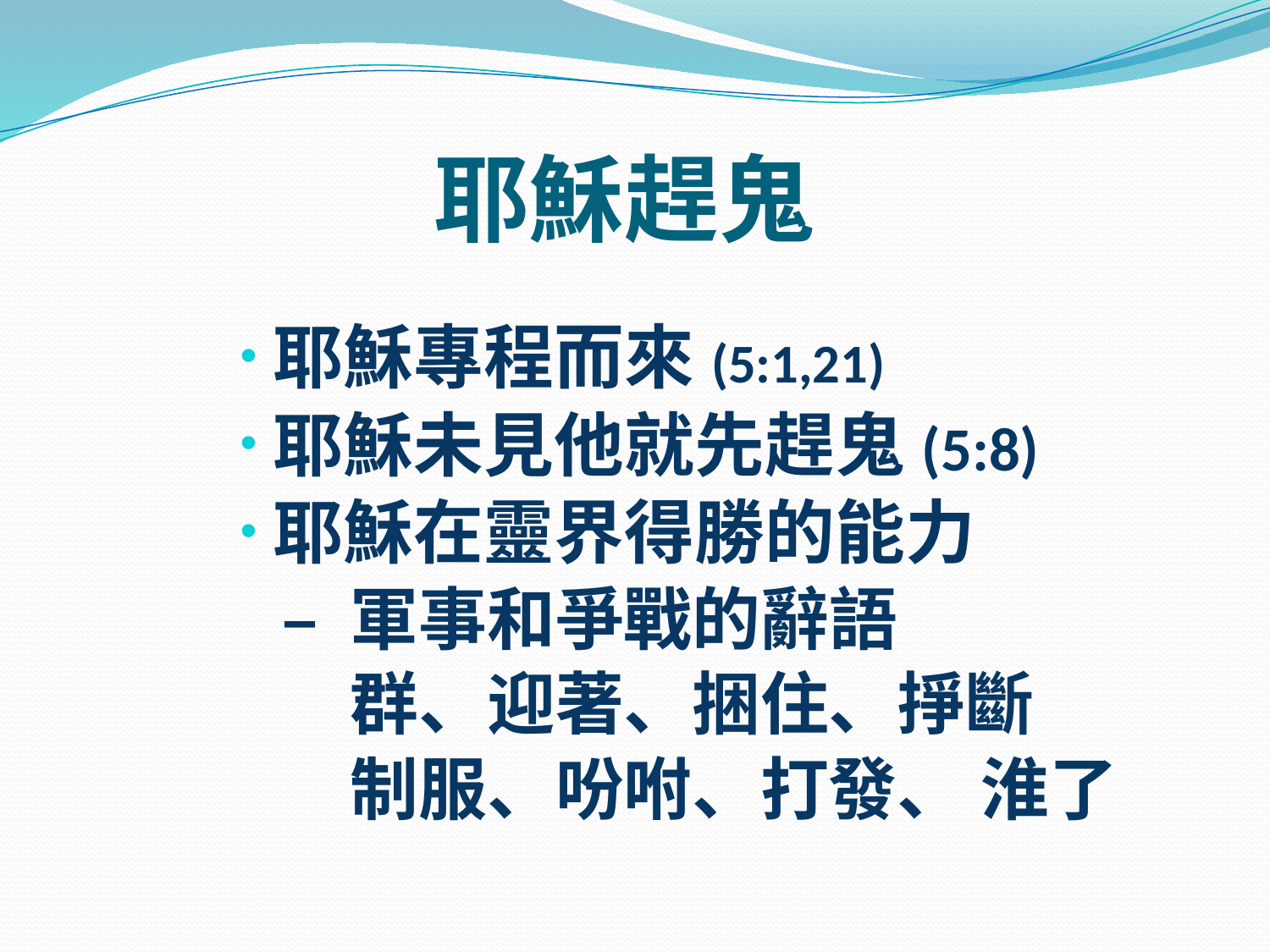

# 耶穌趕鬼
耶穌專程而來(5:1,21)
耶穌未見他就先趕鬼(5:8)
耶穌在靈界得勝的能力
– 軍事和爭戰的辭語
 群、迎著、捆住、掙斷
 制服、吩咐、打發、 淮了